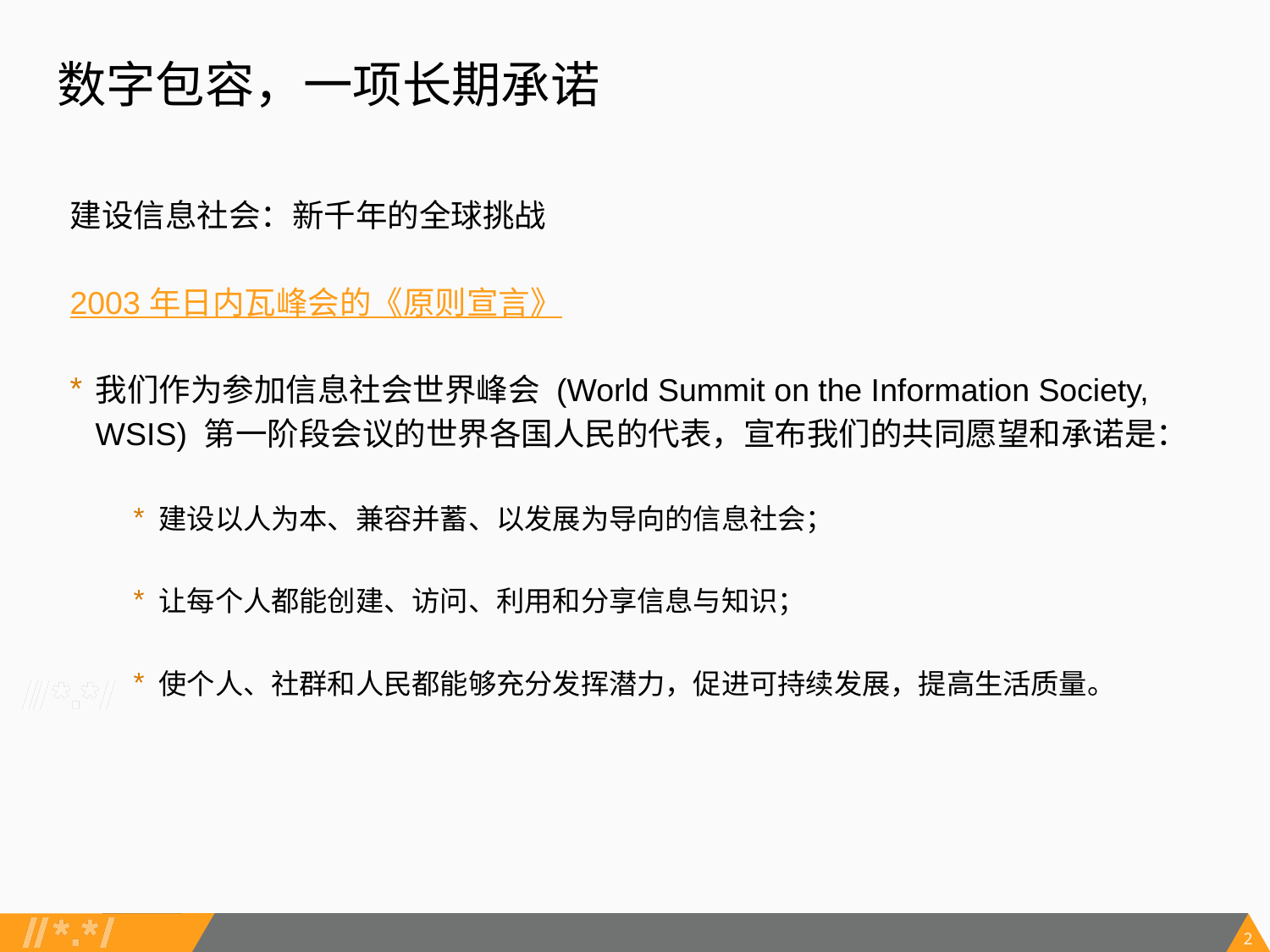

# 数字包容，一项长期承诺
建设信息社会：新千年的全球挑战

2003 年日内瓦峰会的《原则宣言》

我们作为参加信息社会世界峰会 (World Summit on the Information Society, WSIS) 第一阶段会议的世界各国人民的代表，宣布我们的共同愿望和承诺是：

建设以人为本、兼容并蓄、以发展为导向的信息社会；

让每个人都能创建、访问、利用和分享信息与知识；

使个人、社群和人民都能够充分发挥潜力，促进可持续发展，提高生活质量。